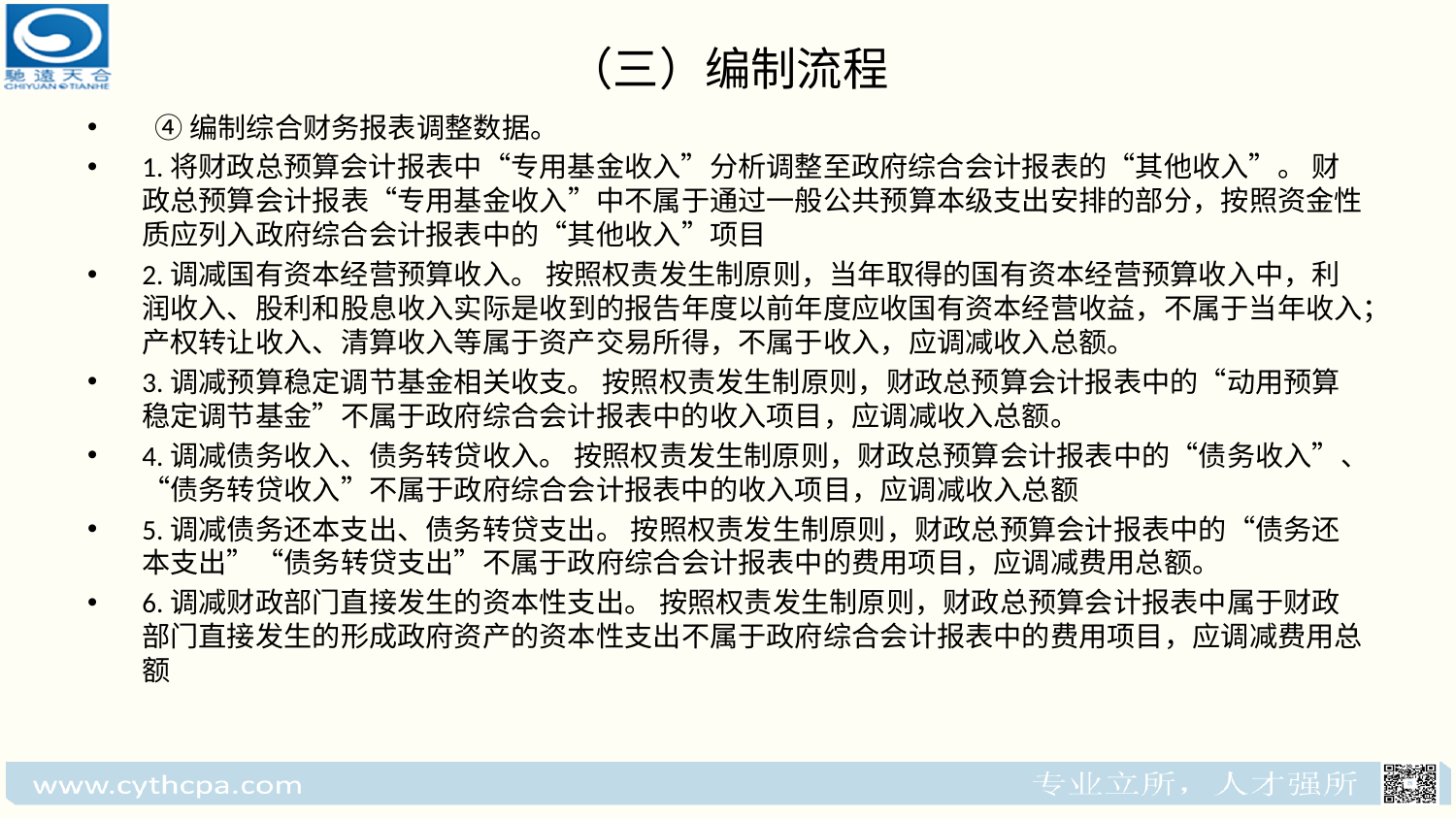

# （三）编制流程
  ④编制综合财务报表调整数据。
1.将财政总预算会计报表中“专用基金收入”分析调整至政府综合会计报表的“其他收入”。 财政总预算会计报表“专用基金收入”中不属于通过一般公共预算本级支出安排的部分，按照资金性质应列入政府综合会计报表中的“其他收入”项目
2.调减国有资本经营预算收入。 按照权责发生制原则，当年取得的国有资本经营预算收入中，利润收入、股利和股息收入实际是收到的报告年度以前年度应收国有资本经营收益，不属于当年收入；产权转让收入、清算收入等属于资产交易所得，不属于收入，应调减收入总额。
3.调减预算稳定调节基金相关收支。 按照权责发生制原则，财政总预算会计报表中的“动用预算稳定调节基金”不属于政府综合会计报表中的收入项目，应调减收入总额。
4.调减债务收入、债务转贷收入。 按照权责发生制原则，财政总预算会计报表中的“债务收入”、“债务转贷收入”不属于政府综合会计报表中的收入项目，应调减收入总额
5.调减债务还本支出、债务转贷支出。 按照权责发生制原则，财政总预算会计报表中的“债务还本支出”“债务转贷支出”不属于政府综合会计报表中的费用项目，应调减费用总额。
6.调减财政部门直接发生的资本性支出。 按照权责发生制原则，财政总预算会计报表中属于财政部门直接发生的形成政府资产的资本性支出不属于政府综合会计报表中的费用项目，应调减费用总额